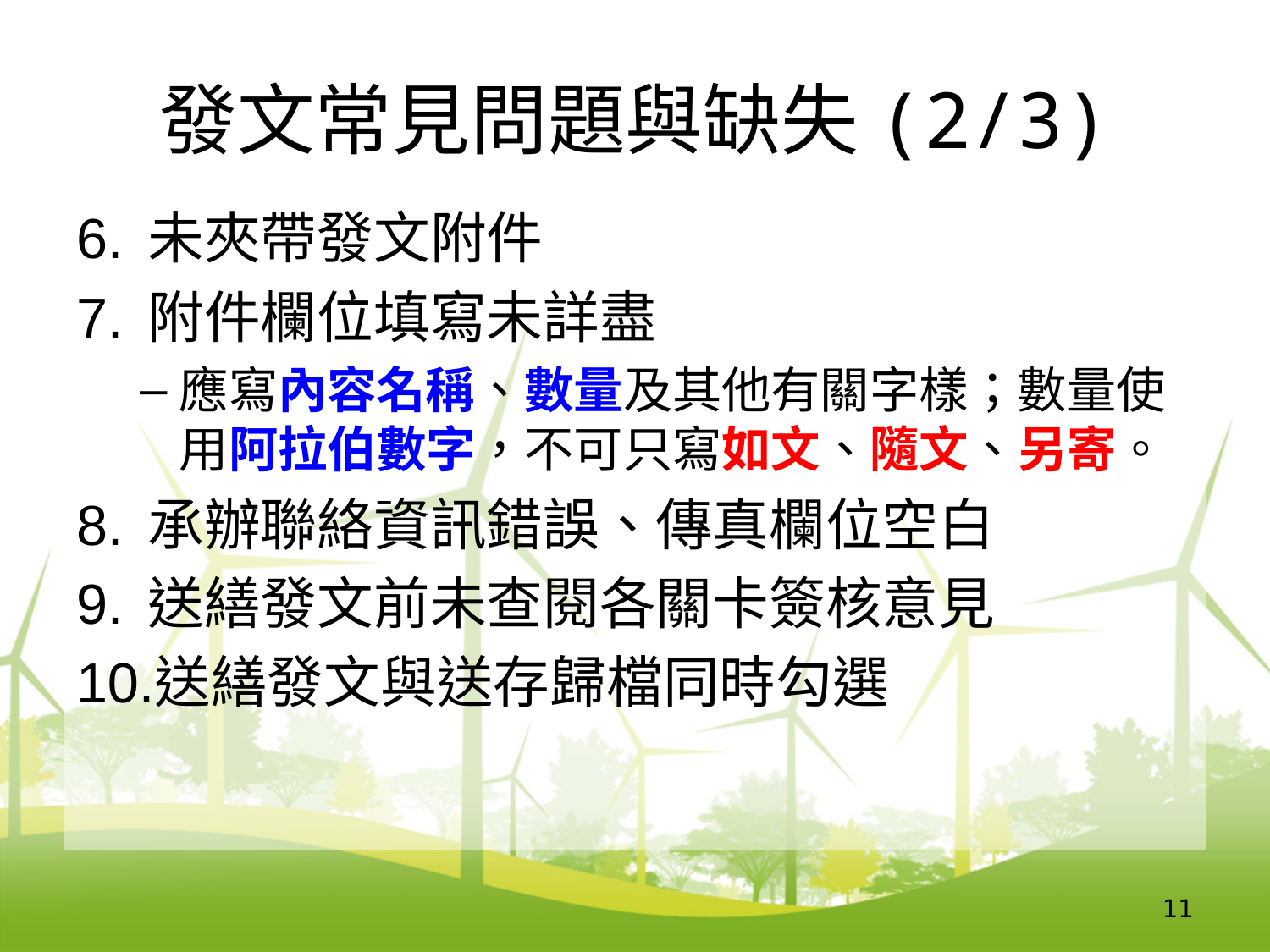

# 發文常見問題與缺失(2/3)
未夾帶發文附件
附件欄位填寫未詳盡
應寫內容名稱、數量及其他有關字樣；數量使用阿拉伯數字，不可只寫如文、隨文、另寄。
承辦聯絡資訊錯誤、傳真欄位空白
送繕發文前未查閱各關卡簽核意見
送繕發文與送存歸檔同時勾選
11